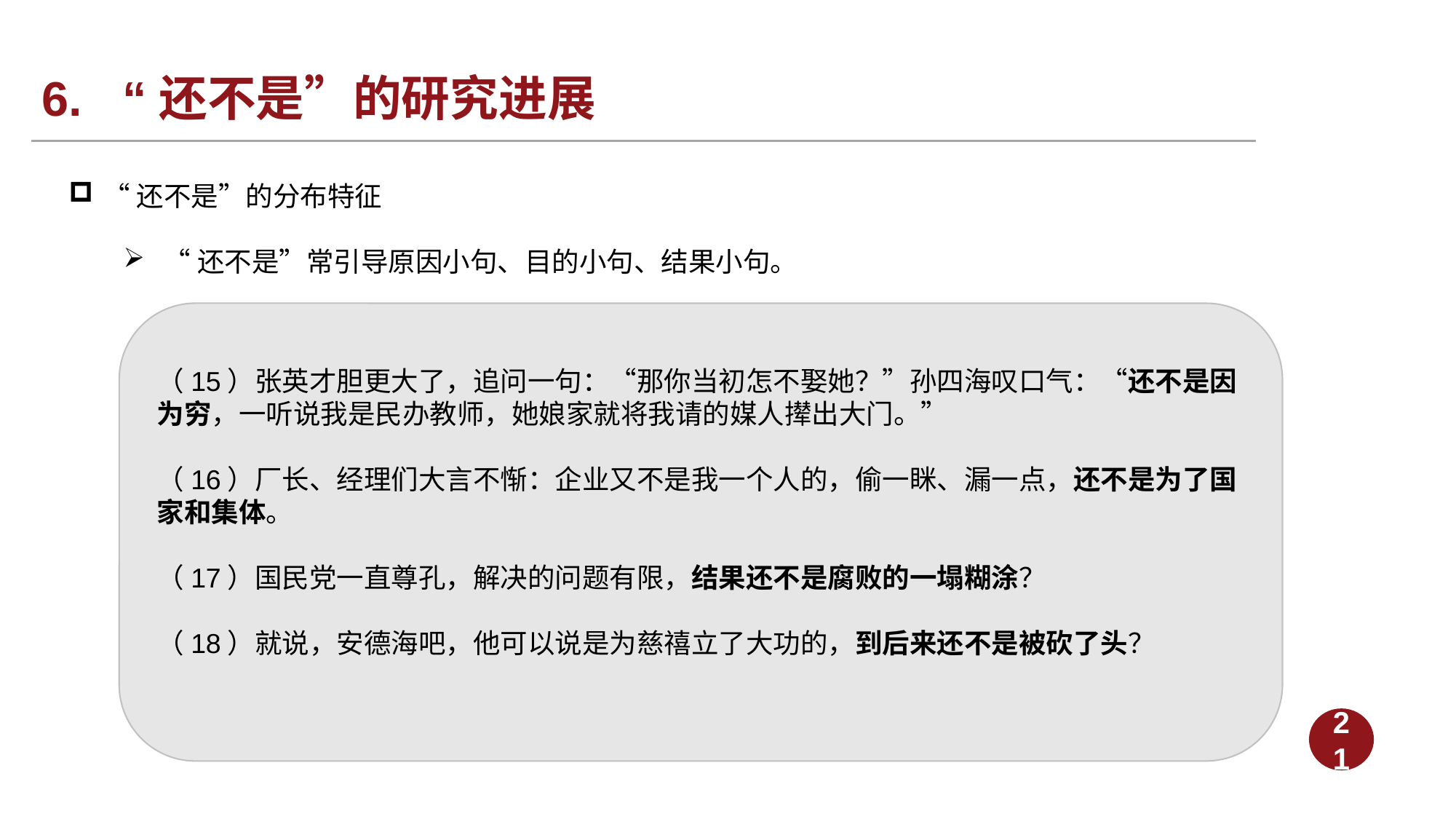

# 6.   “还不是”的研究进展

“还不是”的分布特征

 “还不是”常引导原因小句、目的小句、结果小句。

（15）张英才胆更大了，追问一句：“那你当初怎不娶她？”孙四海叹口气：“还不是因为穷，一听说我是民办教师，她娘家就将我请的媒人撵出大门。”

（16）厂长、经理们大言不惭：企业又不是我一个人的，偷一眯、漏一点，还不是为了国家和集体。

（17）国民党一直尊孔，解决的问题有限，结果还不是腐败的一塌糊涂？

（18）就说，安德海吧，他可以说是为慈禧立了大功的，到后来还不是被砍了头？
21